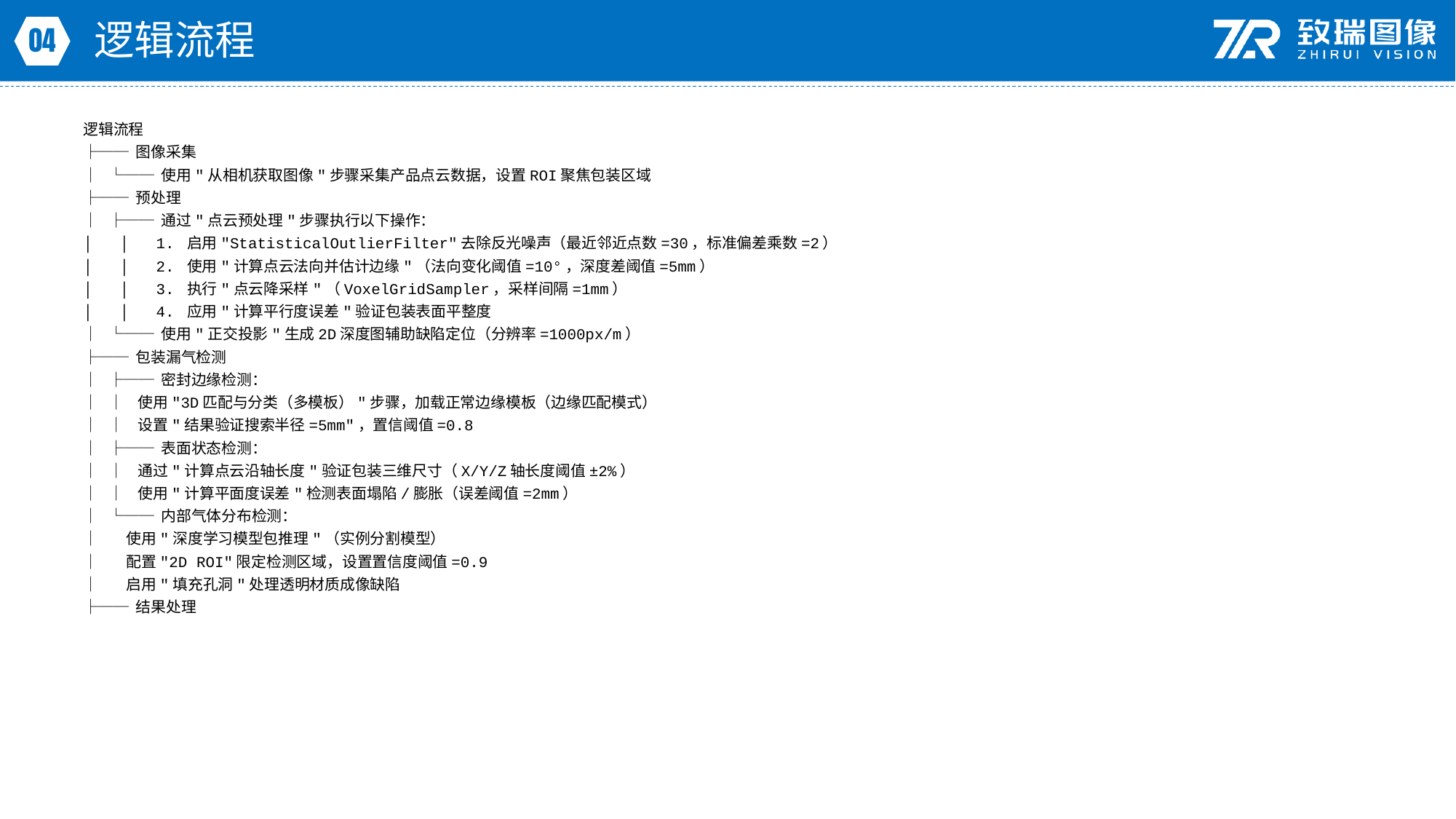

逻辑流程
04

逻辑流程
├── 图像采集
│   └── 使用"从相机获取图像"步骤采集产品点云数据，设置ROI聚焦包装区域
├── 预处理
│   ├── 通过"点云预处理"步骤执行以下操作：
│   │   1. 启用"StatisticalOutlierFilter"去除反光噪声（最近邻近点数=30，标准偏差乘数=2）
│   │   2. 使用"计算点云法向并估计边缘"（法向变化阈值=10°，深度差阈值=5mm）
│   │   3. 执行"点云降采样"（VoxelGridSampler，采样间隔=1mm）
│   │   4. 应用"计算平行度误差"验证包装表面平整度
│   └── 使用"正交投影"生成2D深度图辅助缺陷定位（分辨率=1000px/m）
├── 包装漏气检测
│   ├── 密封边缘检测：
│   │   使用"3D匹配与分类（多模板）"步骤，加载正常边缘模板（边缘匹配模式）
│   │   设置"结果验证搜索半径=5mm"，置信阈值=0.8
│   ├── 表面状态检测：
│   │   通过"计算点云沿轴长度"验证包装三维尺寸（X/Y/Z轴长度阈值±2%）
│   │   使用"计算平面度误差"检测表面塌陷/膨胀（误差阈值=2mm）
│   └── 内部气体分布检测：
│       使用"深度学习模型包推理"（实例分割模型）
│       配置"2D ROI"限定检测区域，设置置信度阈值=0.9
│       启用"填充孔洞"处理透明材质成像缺陷
├── 结果处理